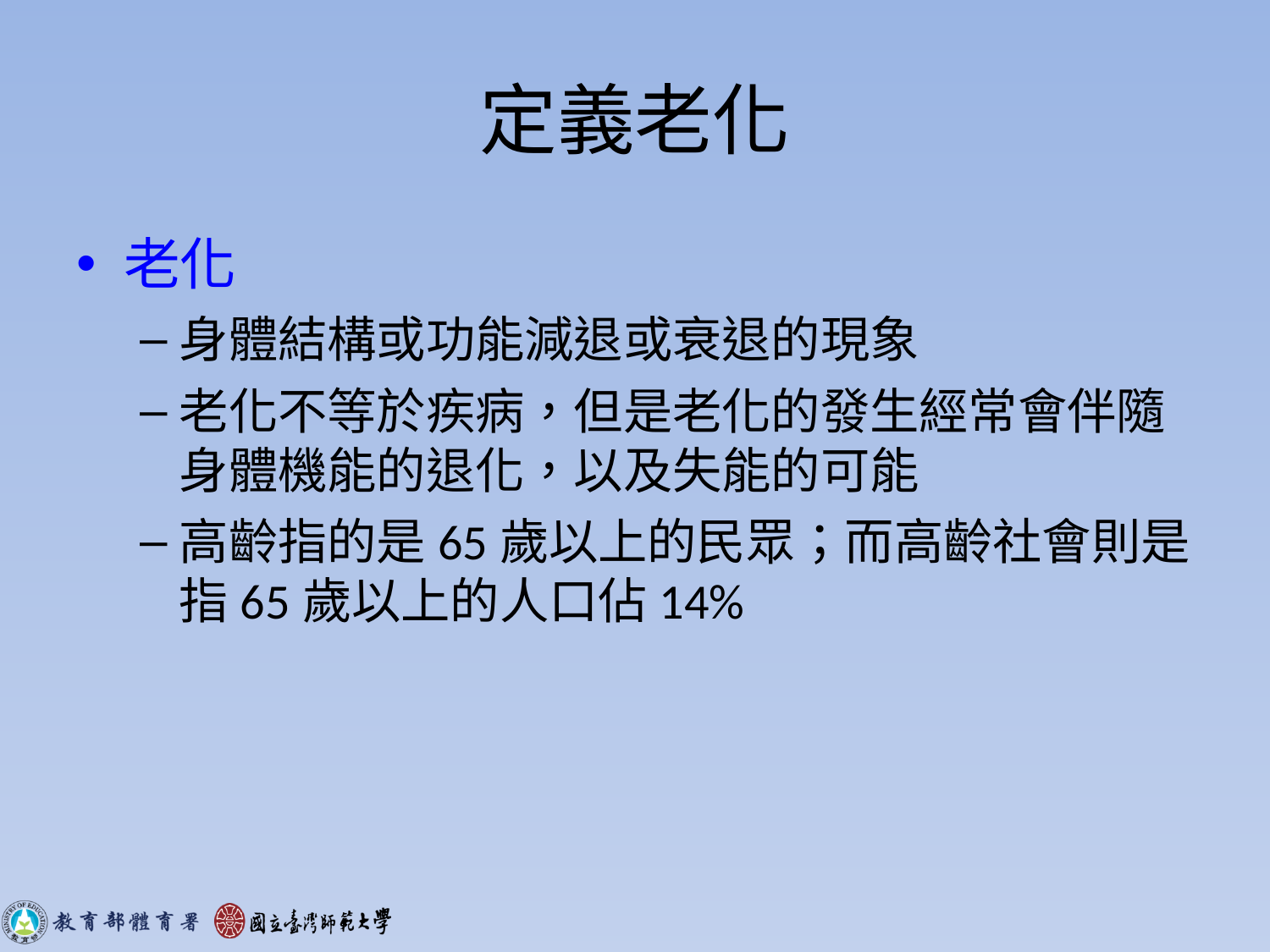

# 定義老化
老化
身體結構或功能減退或衰退的現象
老化不等於疾病，但是老化的發生經常會伴隨身體機能的退化，以及失能的可能
高齡指的是65歲以上的民眾；而高齡社會則是指65歲以上的人口佔14%